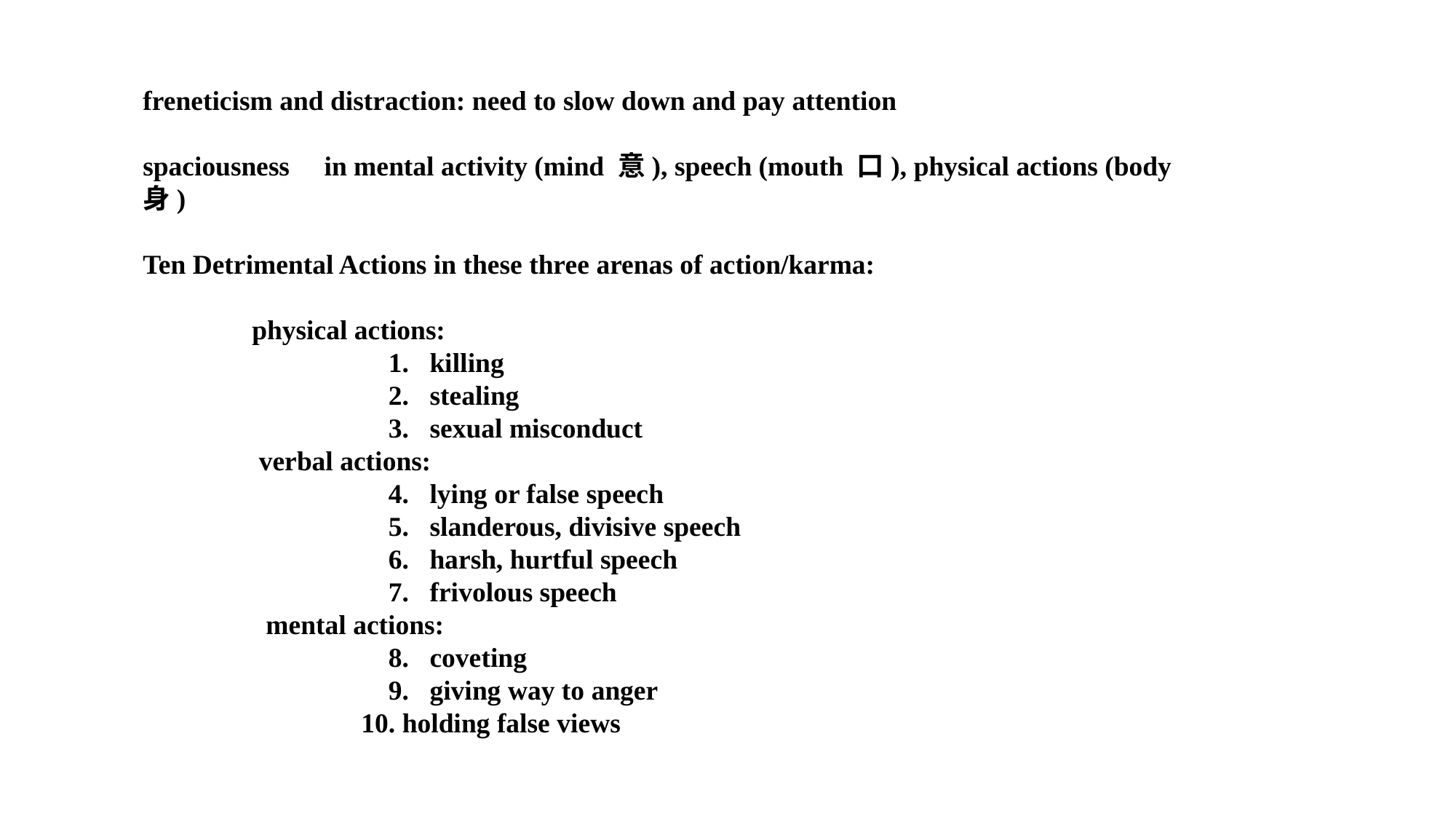

freneticism and distraction: need to slow down and pay attention

spaciousness     in mental activity (mind 意), speech (mouth 口), physical actions (body 身)

Ten Detrimental Actions in these three arenas of action/karma:

	physical actions:
		1.   killing
		2.   stealing
		3.   sexual misconduct
     	 verbal actions:
		4.   lying or false speech
		5.   slanderous, divisive speech
		6.   harsh, hurtful speech
		7.   frivolous speech
    	  mental actions:
		8.   coveting
		9.   giving way to anger
		10. holding false views